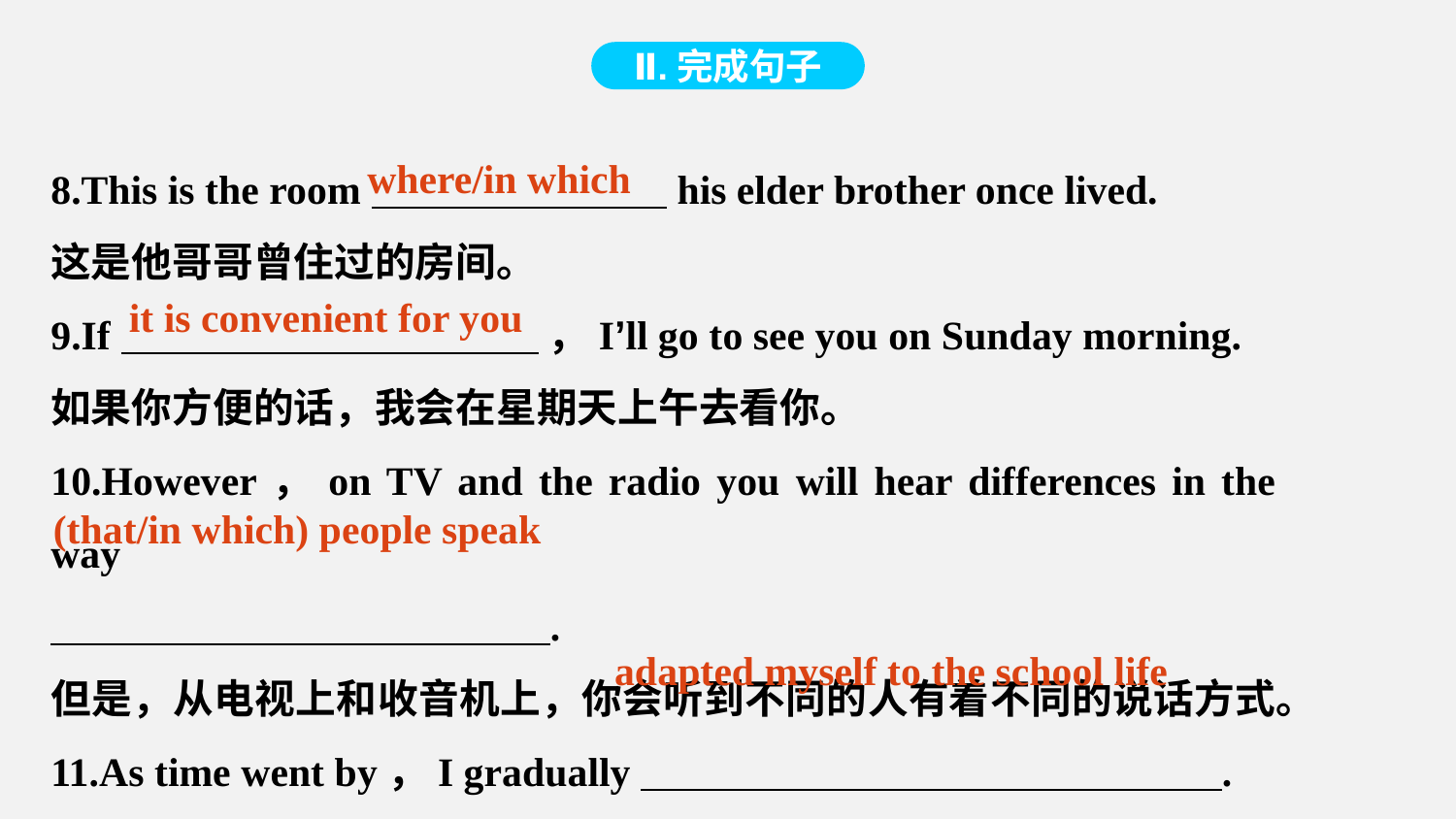

Ⅱ.完成句子
8.This is the room                               his elder brother once lived.
这是他哥哥曾住过的房间。
9.If                                          ，I’ll go to see you on Sunday morning.
如果你方便的话，我会在星期天上午去看你。
10.However，on TV and the radio you will hear differences in the way
                                                 .
但是，从电视上和收音机上，你会听到不同的人有着不同的说话方式。
11.As time went by，I gradually                                                          .
随着时间的推移，我逐渐适应了学校生活。
where/in which
it is convenient for you
(that/in which) people speak
adapted myself to the school life